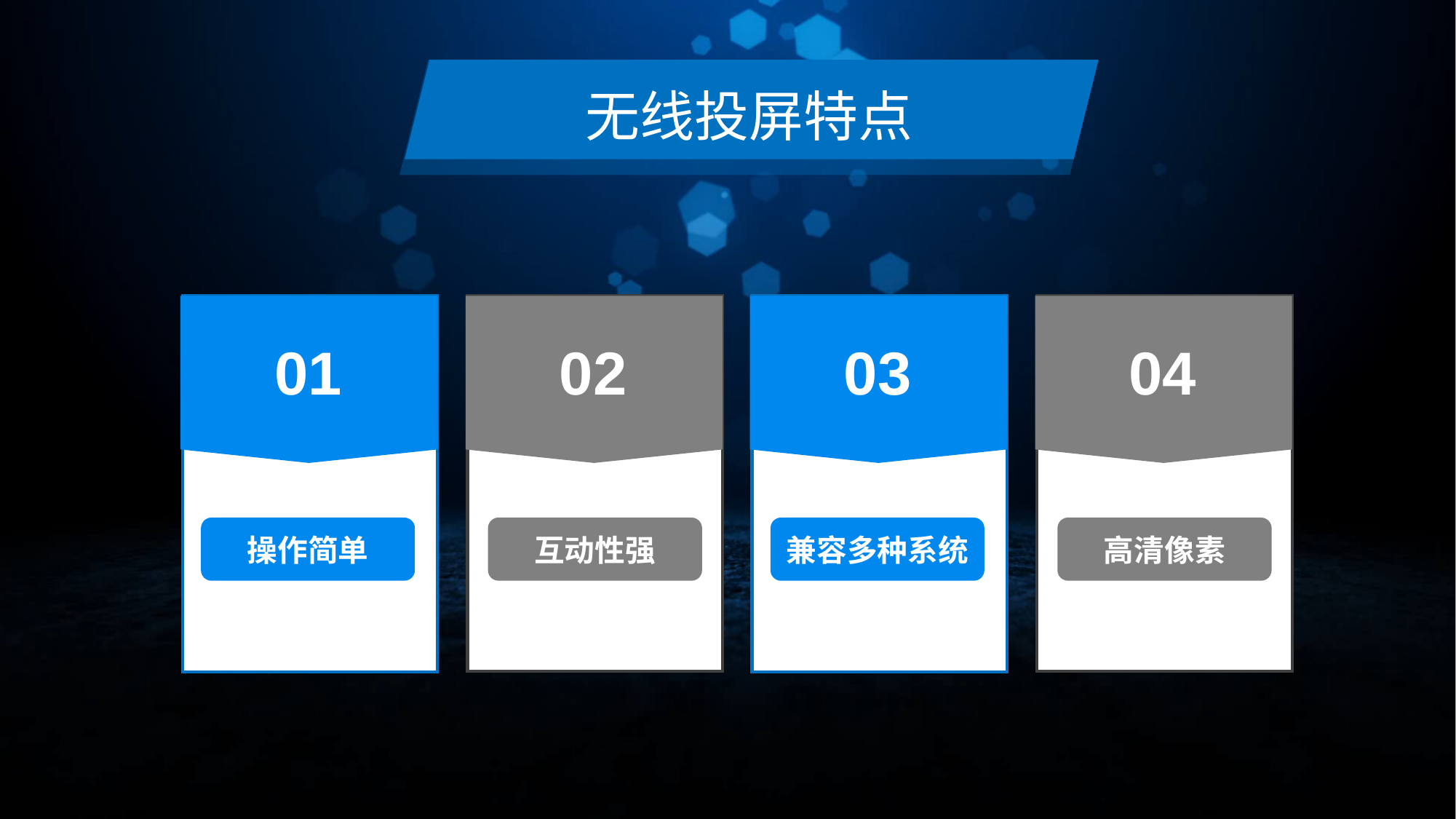

无线投屏特点

01
02
03
04
操作简单
互动性强
兼容多种系统
高清像素